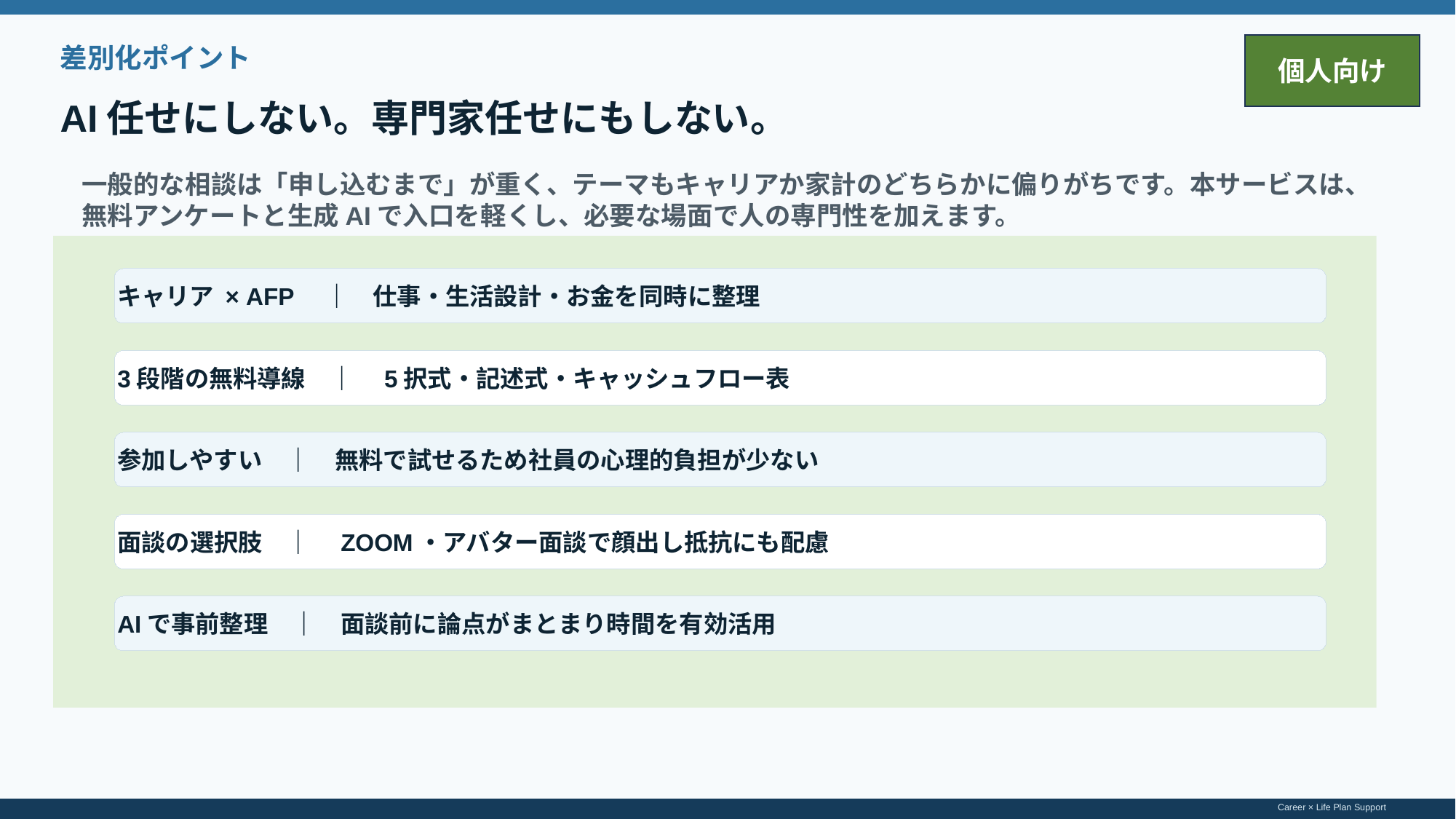

個人向け
差別化ポイント
AI任せにしない。専門家任せにもしない。
一般的な相談は「申し込むまで」が重く、テーマもキャリアか家計のどちらかに偏りがちです。本サービスは、無料アンケートと生成AIで入口を軽くし、必要な場面で人の専門性を加えます。

キャリア × AFP　｜　仕事・生活設計・お金を同時に整理
3段階の無料導線　｜　5択式・記述式・キャッシュフロー表
参加しやすい　｜　無料で試せるため社員の心理的負担が少ない
面談の選択肢　｜　ZOOM・アバター面談で顔出し抵抗にも配慮
AIで事前整理　｜　面談前に論点がまとまり時間を有効活用

Career × Life Plan Support